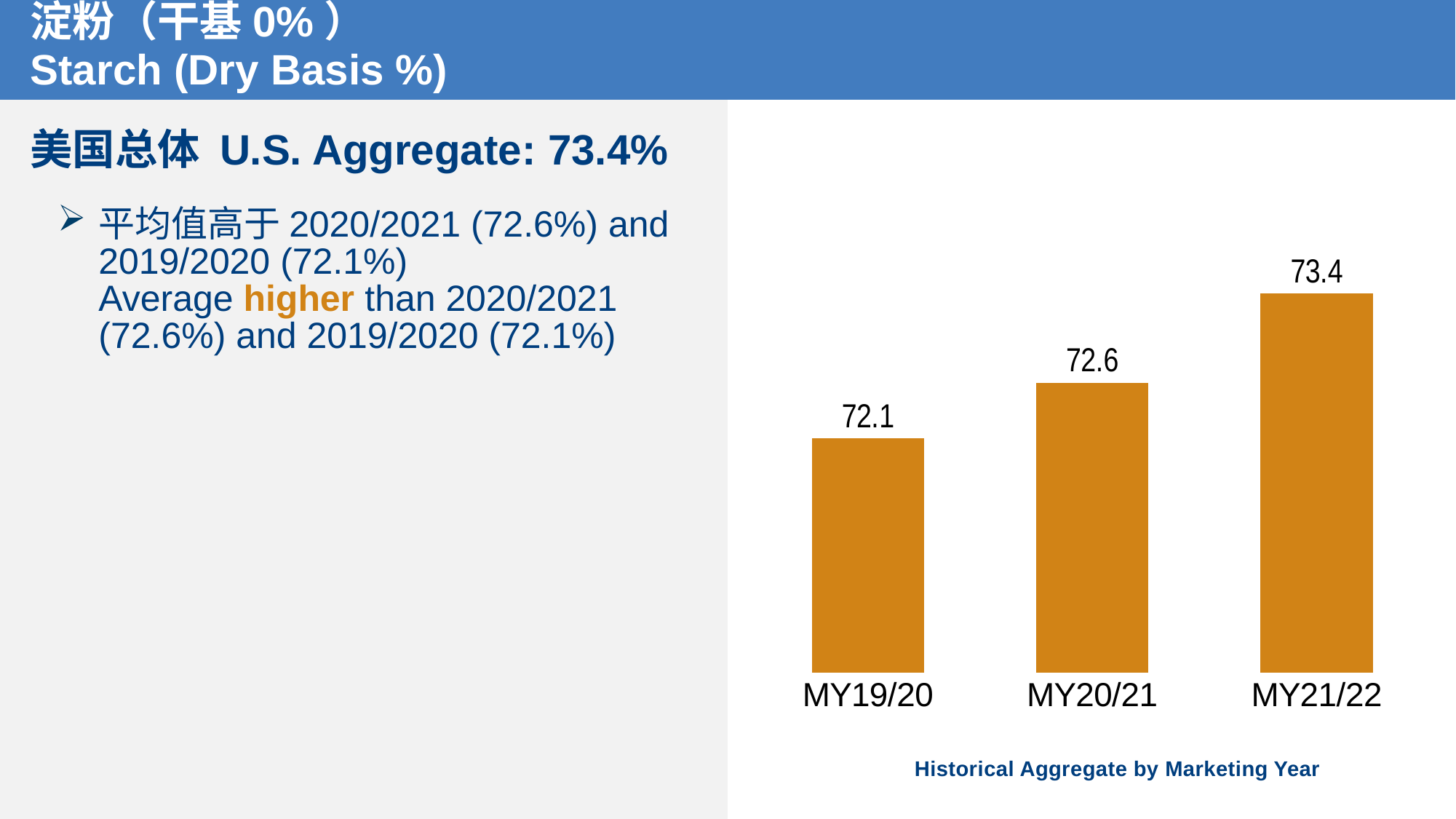

# 淀粉（干基0%） Starch (Dry Basis %)

### Chart

| Category | Starch (Dry Basis %) |
|---|---|
| MY19/20 | 72.1 |
| MY20/21 | 72.6 |
| MY21/22 | 73.4 |
美国总体 U.S. Aggregate: 73.4%

平均值高于2020/2021 (72.6%) and 2019/2020 (72.1%)
Average higher than 2020/2021 (72.6%) and 2019/2020 (72.1%)